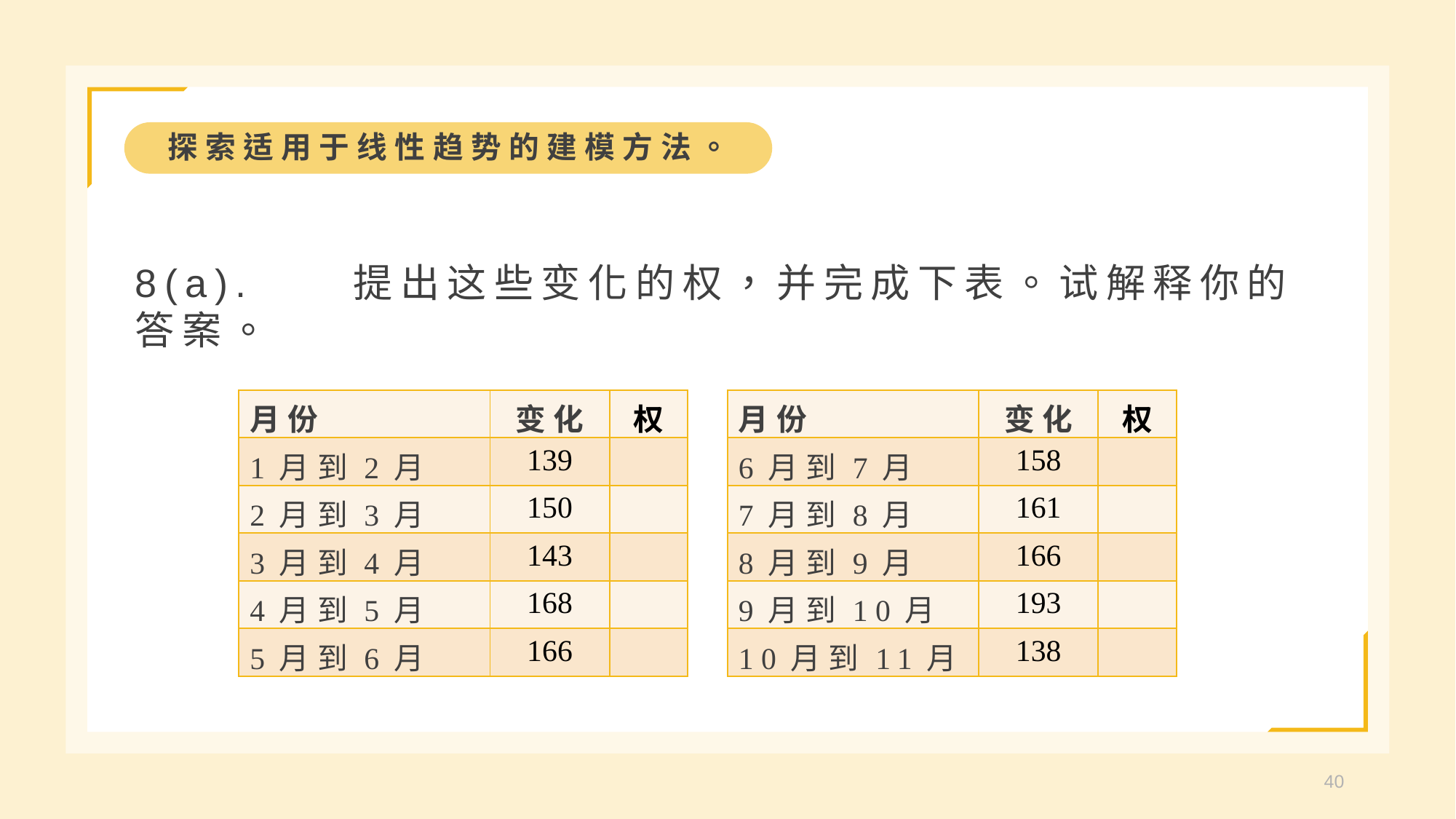

探索适用于线性趋势的建模方法。
8(a).	提出这些变化的权，并完成下表。试解释你的答案。
| 月份 | 变化 | 权 |
| --- | --- | --- |
| 1月到2月 | 139 |  |
| 2月到3月 | 150 |  |
| 3月到4月 | 143 |  |
| 4月到5月 | 168 |  |
| 5月到6月 | 166 |  |
| 月份 | 变化 | 权 |
| --- | --- | --- |
| 6月到7月 | 158 |  |
| 7月到8月 | 161 |  |
| 8月到9月 | 166 |  |
| 9月到10月 | 193 |  |
| 10月到11月 | 138 |  |
40